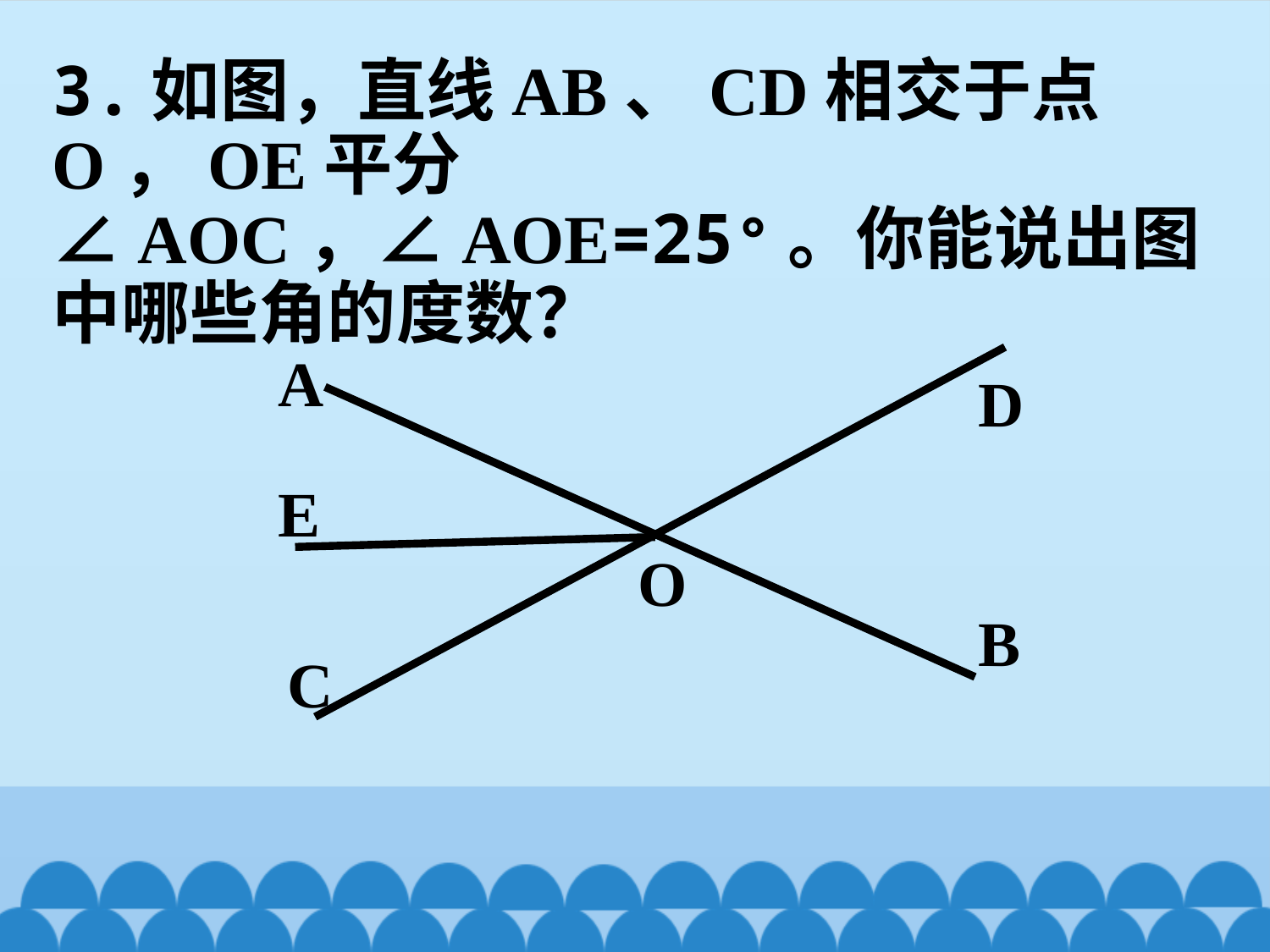

3.如图，直线AB、CD相交于点O，OE平分∠AOC，∠AOE=25°。你能说出图中哪些角的度数？
A

D
E
O
B
C